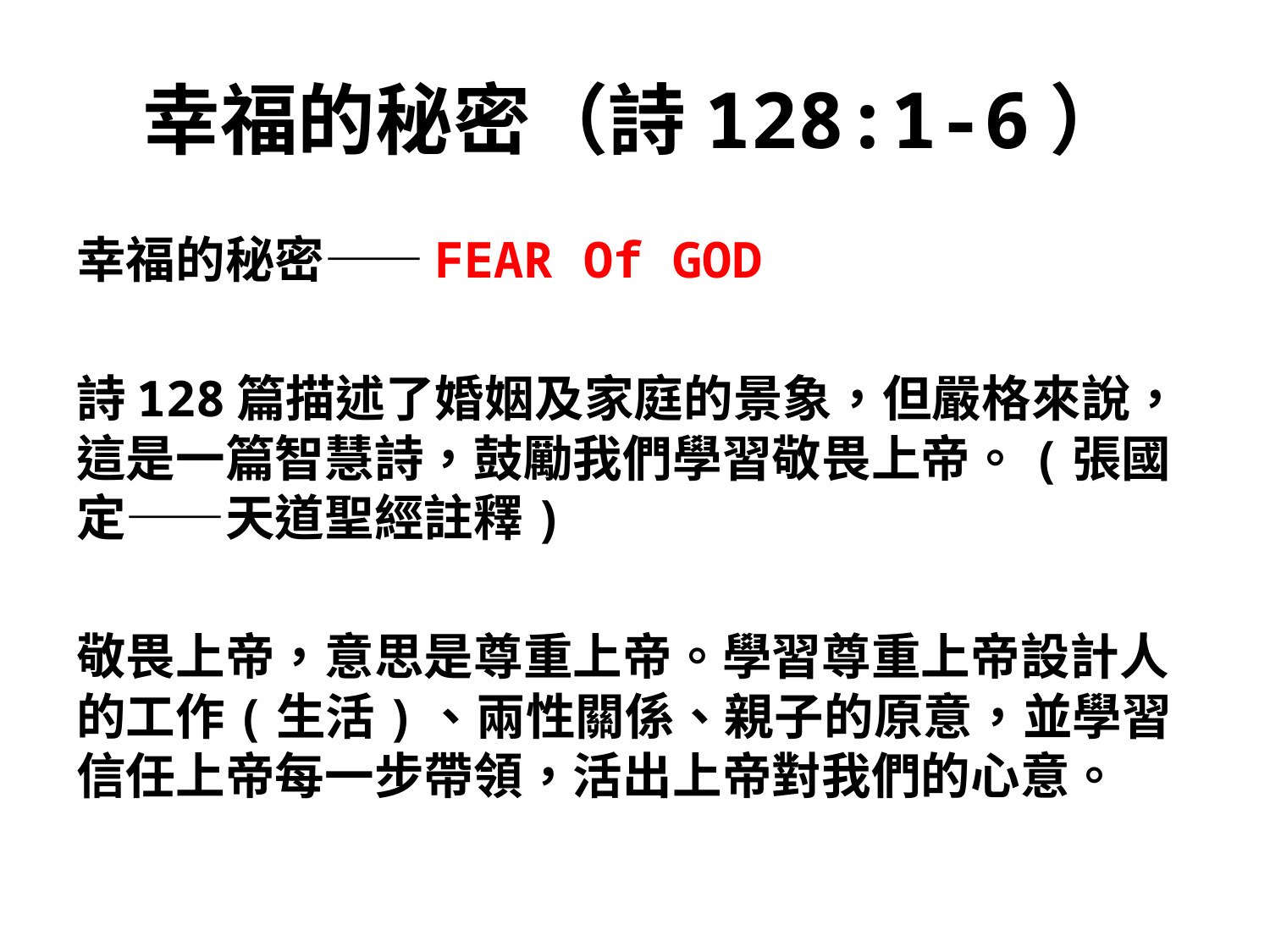

# 幸福的秘密（詩128:1-6）
幸福的秘密——FEAR Of GOD

詩128篇描述了婚姻及家庭的景象，但嚴格來說，這是一篇智慧詩，鼓勵我們學習敬畏上帝。(張國定——天道聖經註釋)

敬畏上帝，意思是尊重上帝。學習尊重上帝設計人的工作(生活)、兩性關係、親子的原意，並學習信任上帝每一步帶領，活出上帝對我們的心意。